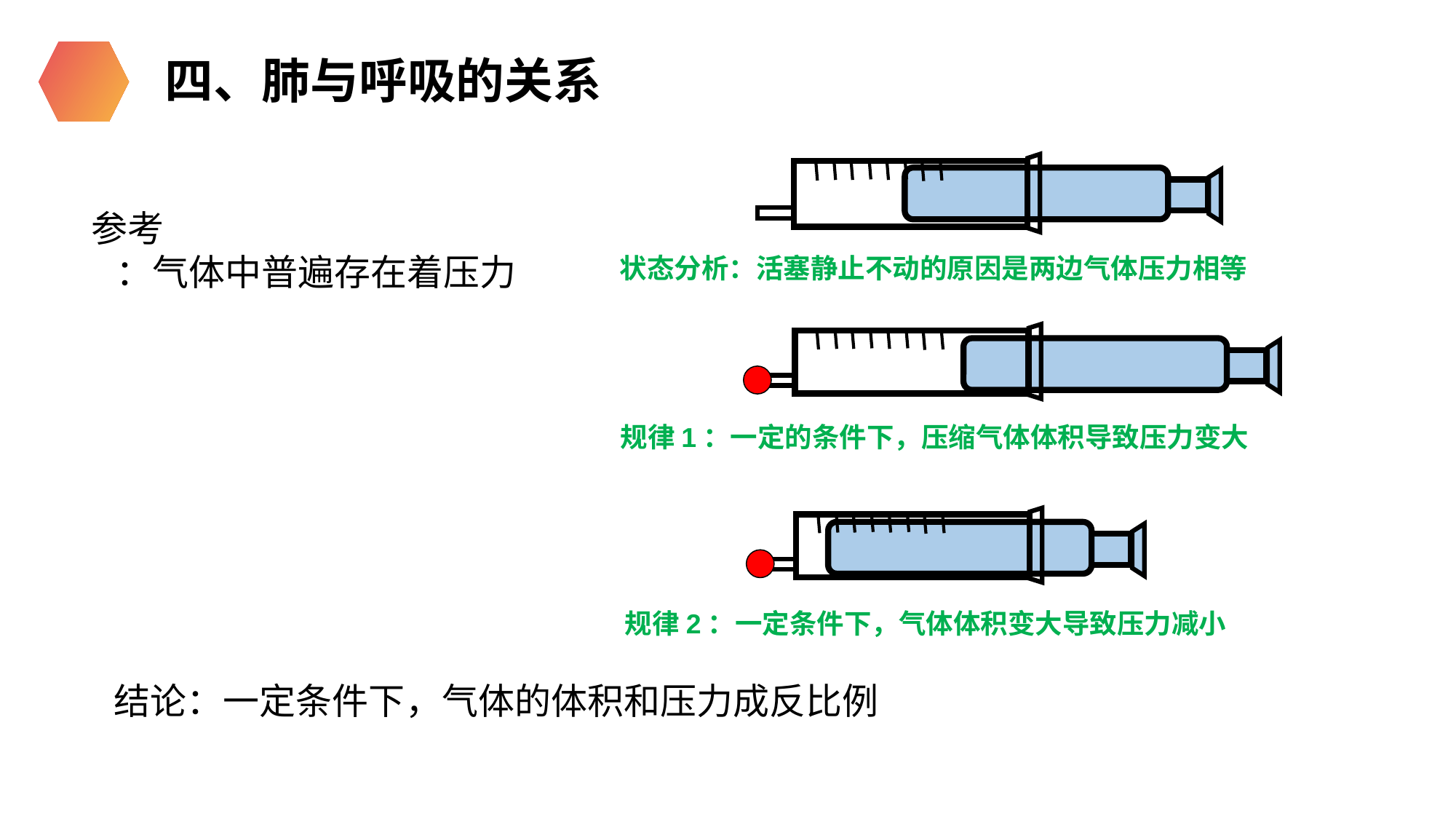

四、肺与呼吸的关系

参考
  ：气体中普遍存在着压力
状态分析：活塞静止不动的原因是两边气体压力相等

规律1：一定的条件下，压缩气体体积导致压力变大

规律2：一定条件下，气体体积变大导致压力减小
结论：一定条件下，气体的体积和压力成反比例